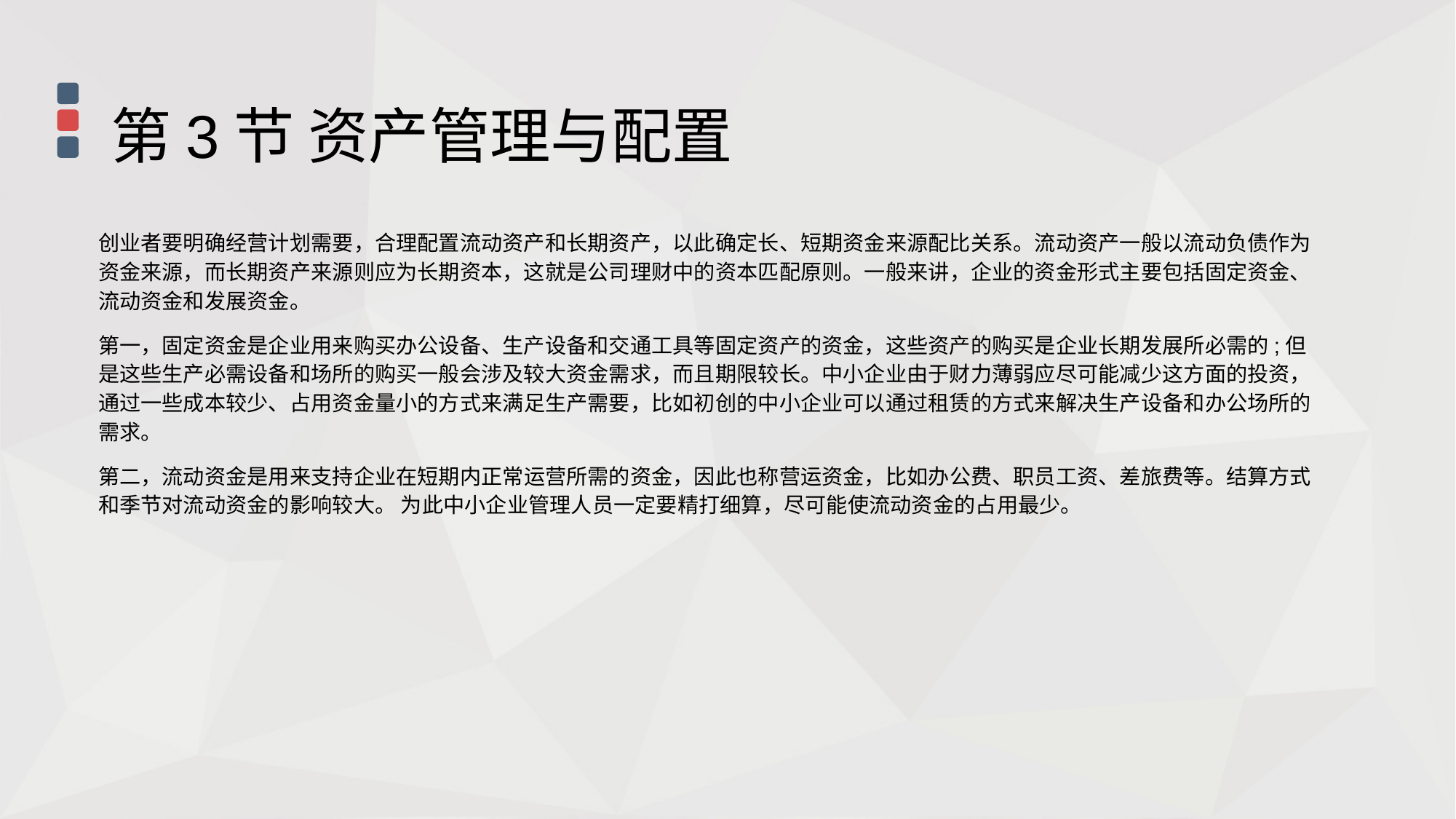

第3节 资产管理与配置
创业者要明确经营计划需要，合理配置流动资产和长期资产，以此确定长、短期资金来源配比关系。流动资产一般以流动负债作为资金来源，而长期资产来源则应为长期资本，这就是公司理财中的资本匹配原则。一般来讲，企业的资金形式主要包括固定资金、流动资金和发展资金。
第一，固定资金是企业用来购买办公设备、生产设备和交通工具等固定资产的资金，这些资产的购买是企业长期发展所必需的;但是这些生产必需设备和场所的购买一般会涉及较大资金需求，而且期限较长。中小企业由于财力薄弱应尽可能减少这方面的投资，通过一些成本较少、占用资金量小的方式来满足生产需要，比如初创的中小企业可以通过租赁的方式来解决生产设备和办公场所的需求。
第二，流动资金是用来支持企业在短期内正常运营所需的资金，因此也称营运资金，比如办公费、职员工资、差旅费等。结算方式和季节对流动资金的影响较大。 为此中小企业管理人员一定要精打细算，尽可能使流动资金的占用最少。